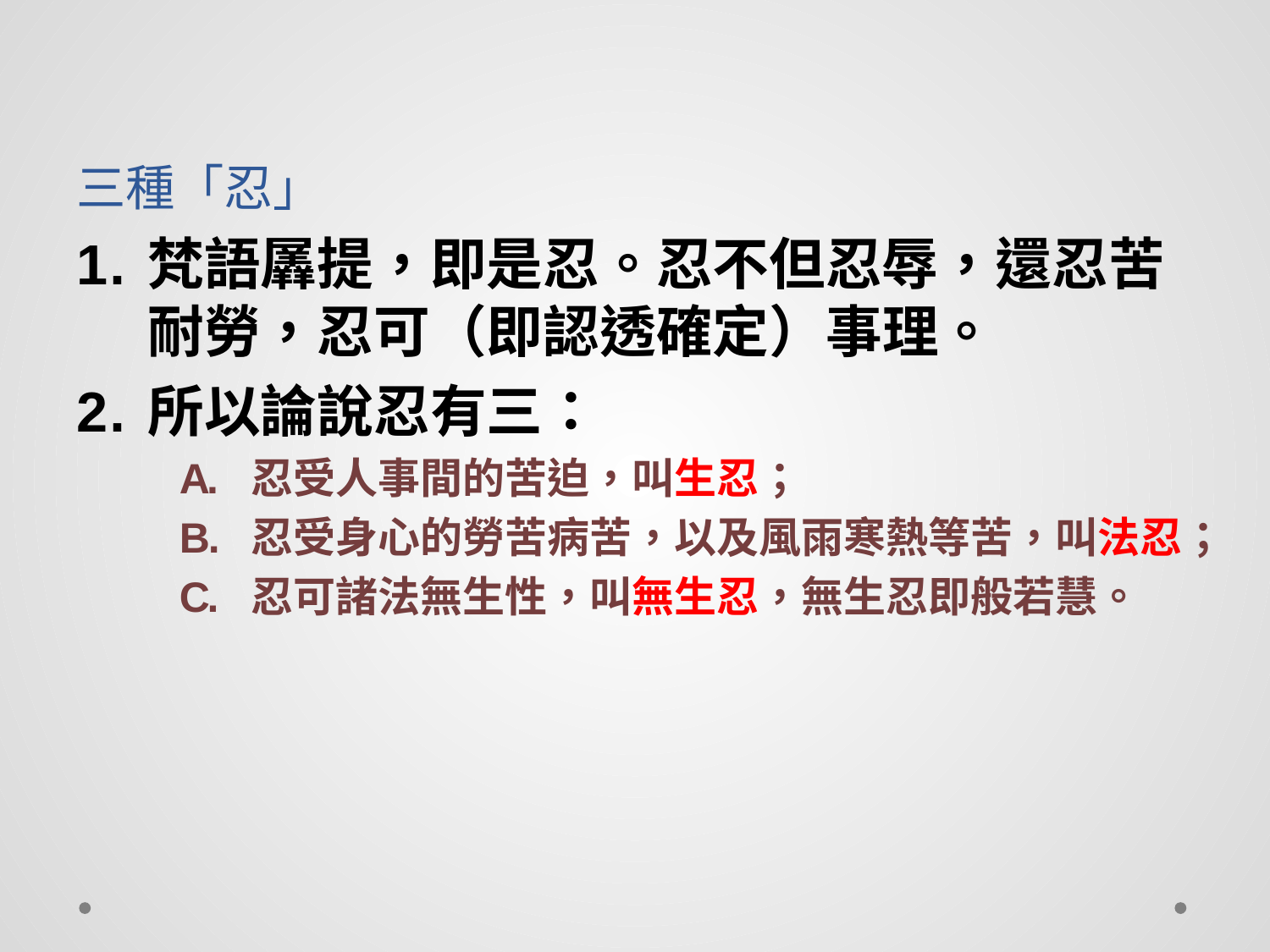

# 三種「忍」
梵語羼提，即是忍。忍不但忍辱，還忍苦耐勞，忍可（即認透確定）事理。
所以論說忍有三：
忍受人事間的苦迫，叫生忍；
忍受身心的勞苦病苦，以及風雨寒熱等苦，叫法忍；
忍可諸法無生性，叫無生忍，無生忍即般若慧。